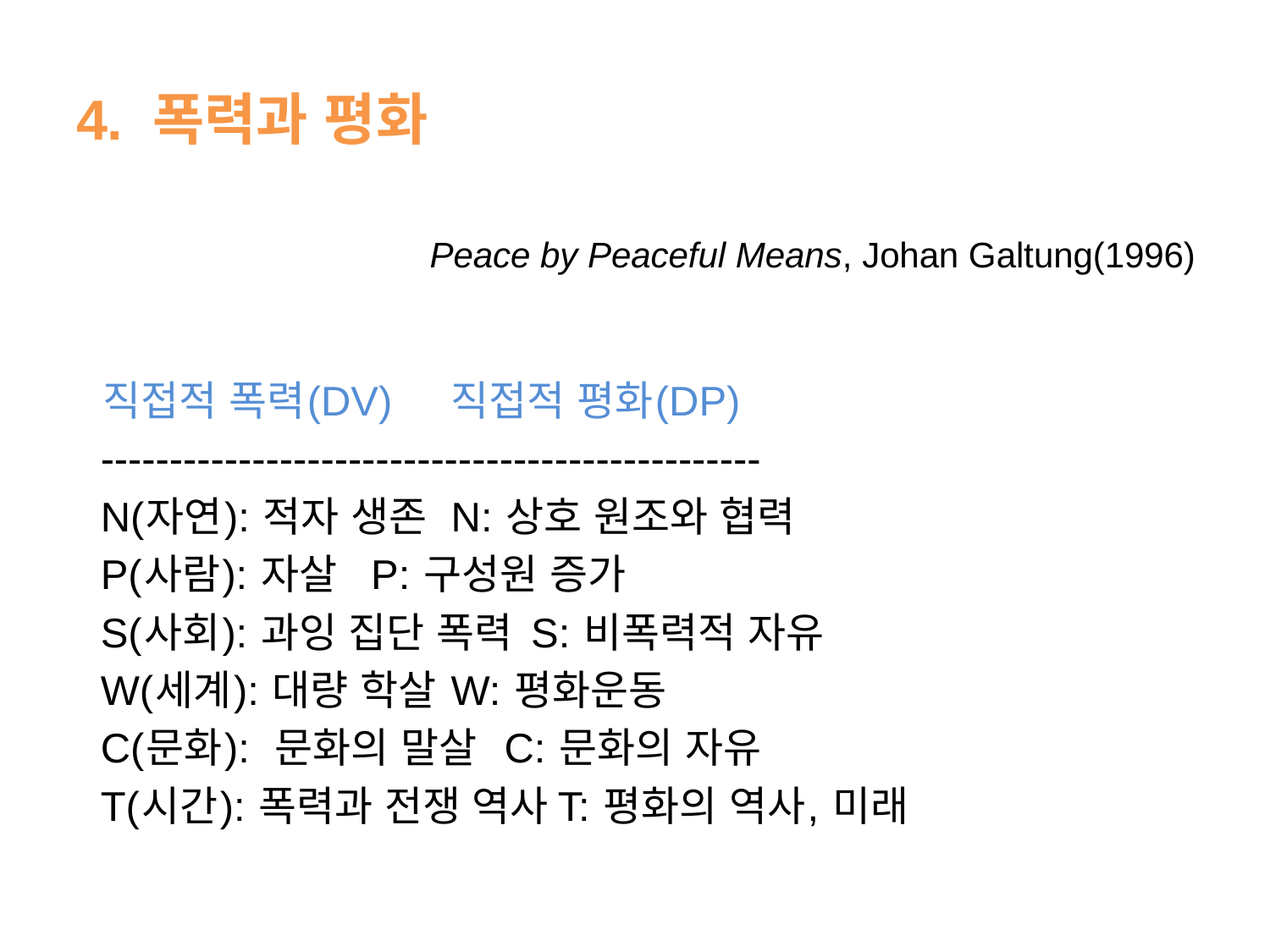

# 4. 폭력과 평화
 Peace by Peaceful Means, Johan Galtung(1996)

  직접적 폭력(DV)    		직접적 평화(DP)
  ------------------------------------------------
  N(자연): 적자 생존		N: 상호 원조와 협력
  P(사람): 자살			P: 구성원 증가
  S(사회): 과잉 집단 폭력	S: 비폭력적 자유
  W(세계): 대량 학살		W: 평화운동
  C(문화):  문화의 말살		C: 문화의 자유
  T(시간): 폭력과 전쟁 역사	T: 평화의 역사, 미래